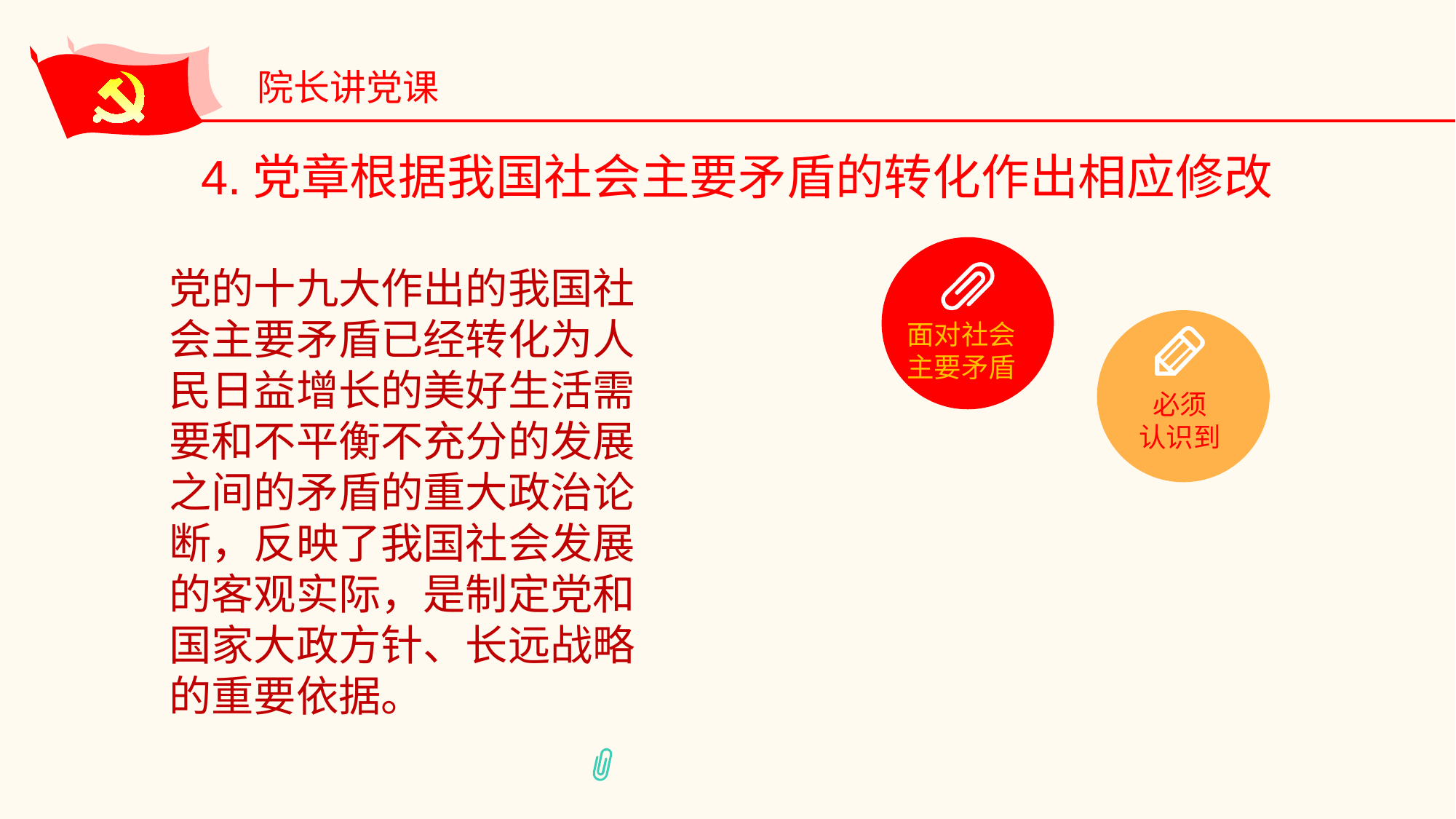

院长讲党课
4.党章根据我国社会主要矛盾的转化作出相应修改

党的十九大作出的我国社会主要矛盾已经转化为人民日益增长的美好生活需要和不平衡不充分的发展之间的矛盾的重大政治论断，反映了我国社会发展的客观实际，是制定党和国家大政方针、长远战略的重要依据。

面对社会主要矛盾

必须
认识到